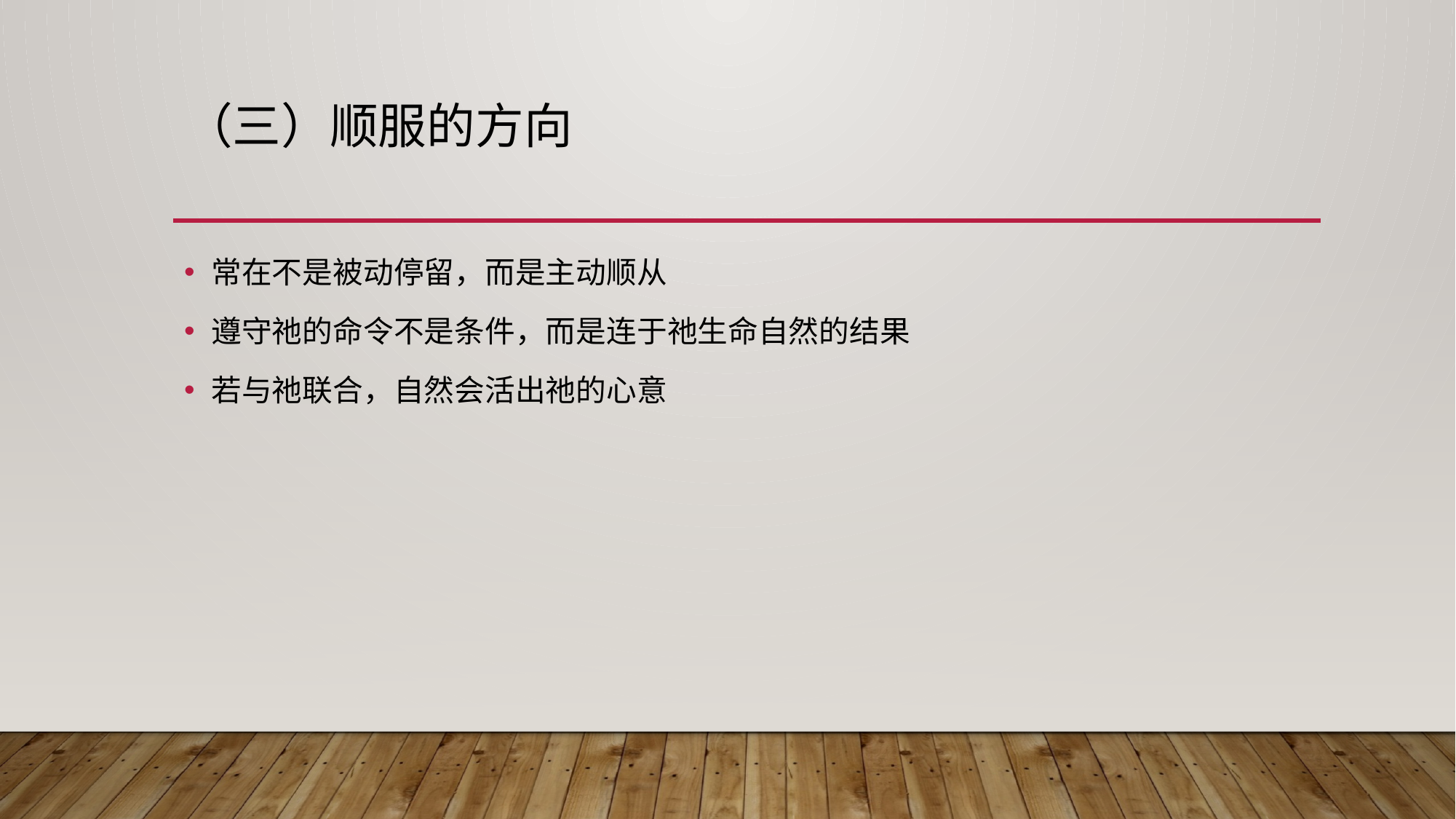

# （三）顺服的方向
常在不是被动停留，而是主动顺从
遵守祂的命令不是条件，而是连于祂生命自然的结果
若与祂联合，自然会活出祂的心意